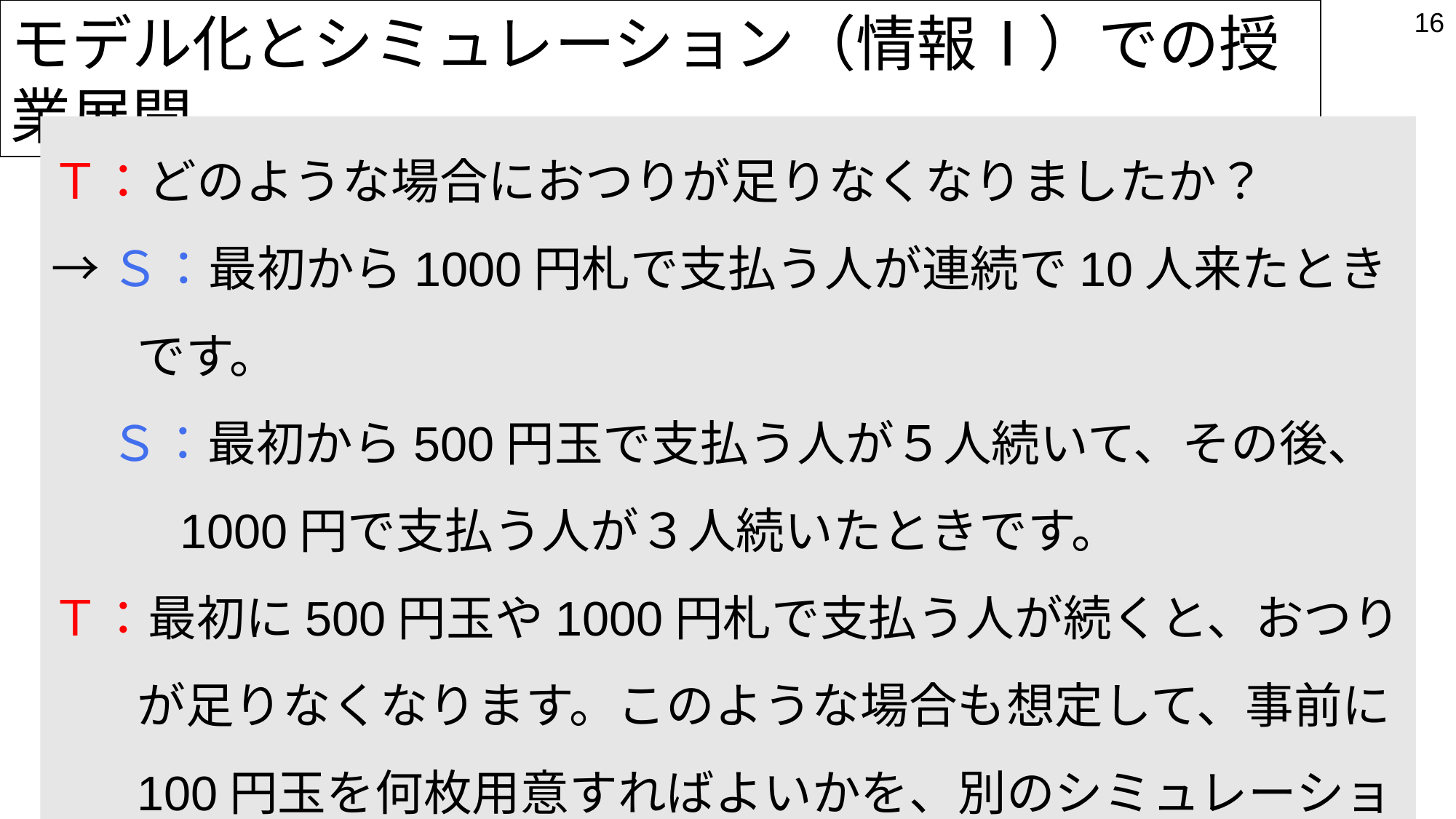

モデル化とシミュレーション（情報Ⅰ）での授業展開
16
Ｔ：どのような場合におつりが足りなくなりましたか？
→Ｓ：最初から1000円札で支払う人が連続で10人来たときです。
　 Ｓ：最初から500円玉で支払う人が５人続いて、その後、1000円で支払う人が３人続いたときです。
Ｔ：最初に500円玉や1000円札で支払う人が続くと、おつりが足りなくなります。このような場合も想定して、事前に100円玉を何枚用意すればよいかを、別のシミュレーション結果から考えてみましょう。